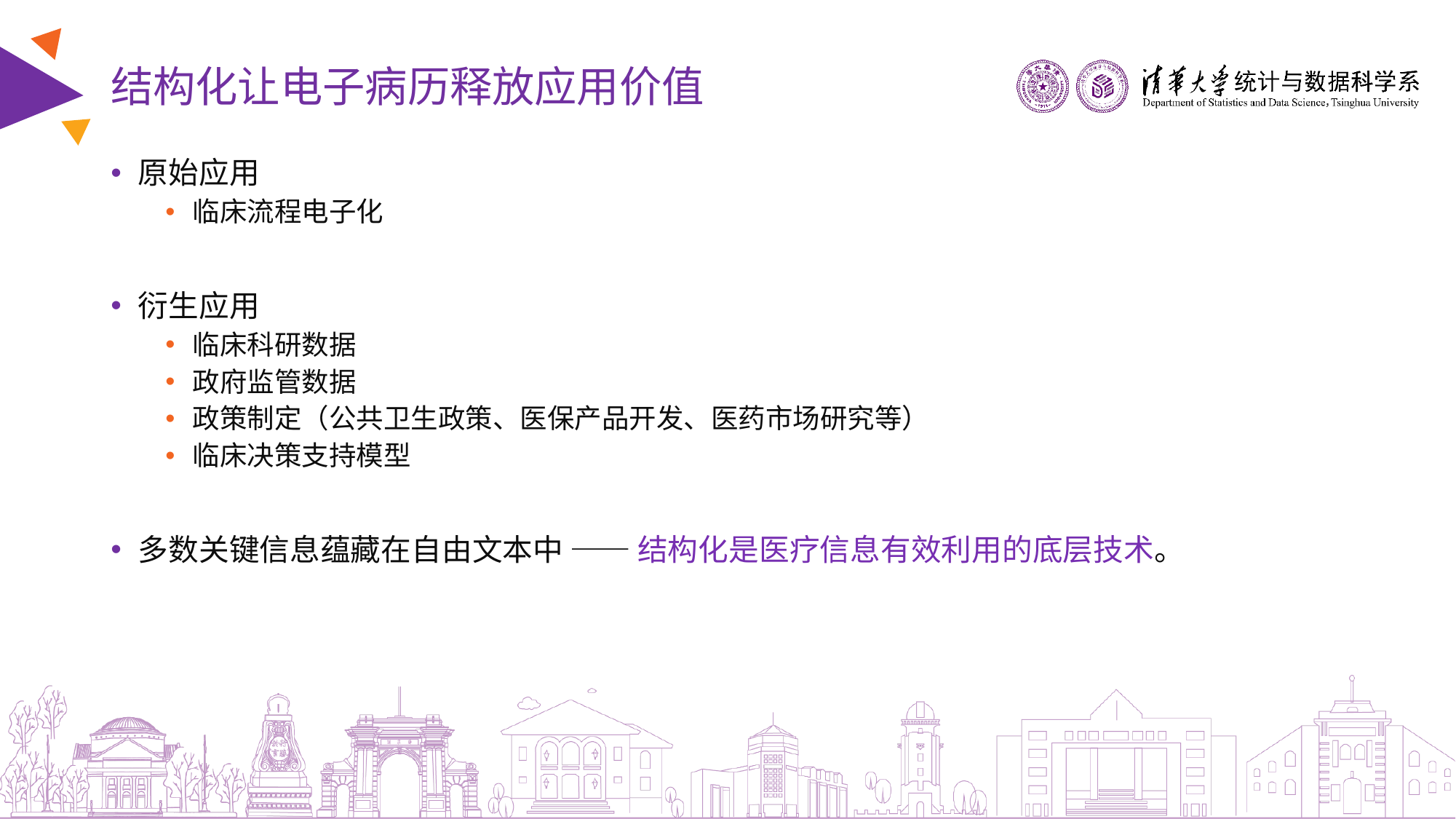

# 结构化让电子病历释放应用价值
原始应用
临床流程电子化

衍生应用
临床科研数据
政府监管数据
政策制定（公共卫生政策、医保产品开发、医药市场研究等）
临床决策支持模型

多数关键信息蕴藏在自由文本中 —— 结构化是医疗信息有效利用的底层技术。